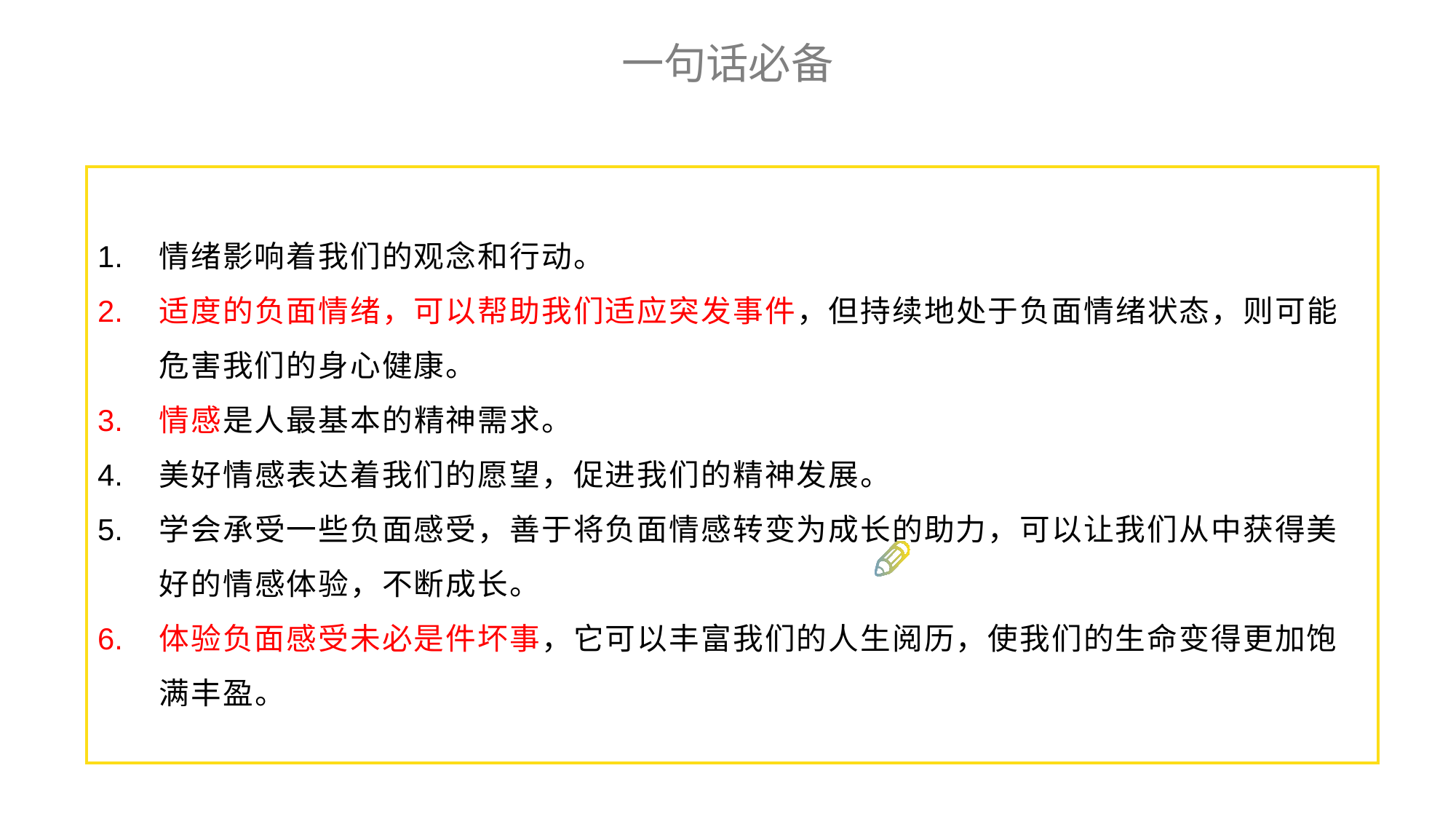

一句话必备
情绪影响着我们的观念和行动。
适度的负面情绪，可以帮助我们适应突发事件，但持续地处于负面情绪状态，则可能危害我们的身心健康。
情感是人最基本的精神需求。
美好情感表达着我们的愿望，促进我们的精神发展。
学会承受一些负面感受，善于将负面情感转变为成长的助力，可以让我们从中获得美好的情感体验，不断成长。
体验负面感受未必是件坏事，它可以丰富我们的人生阅历，使我们的生命变得更加饱满丰盈。